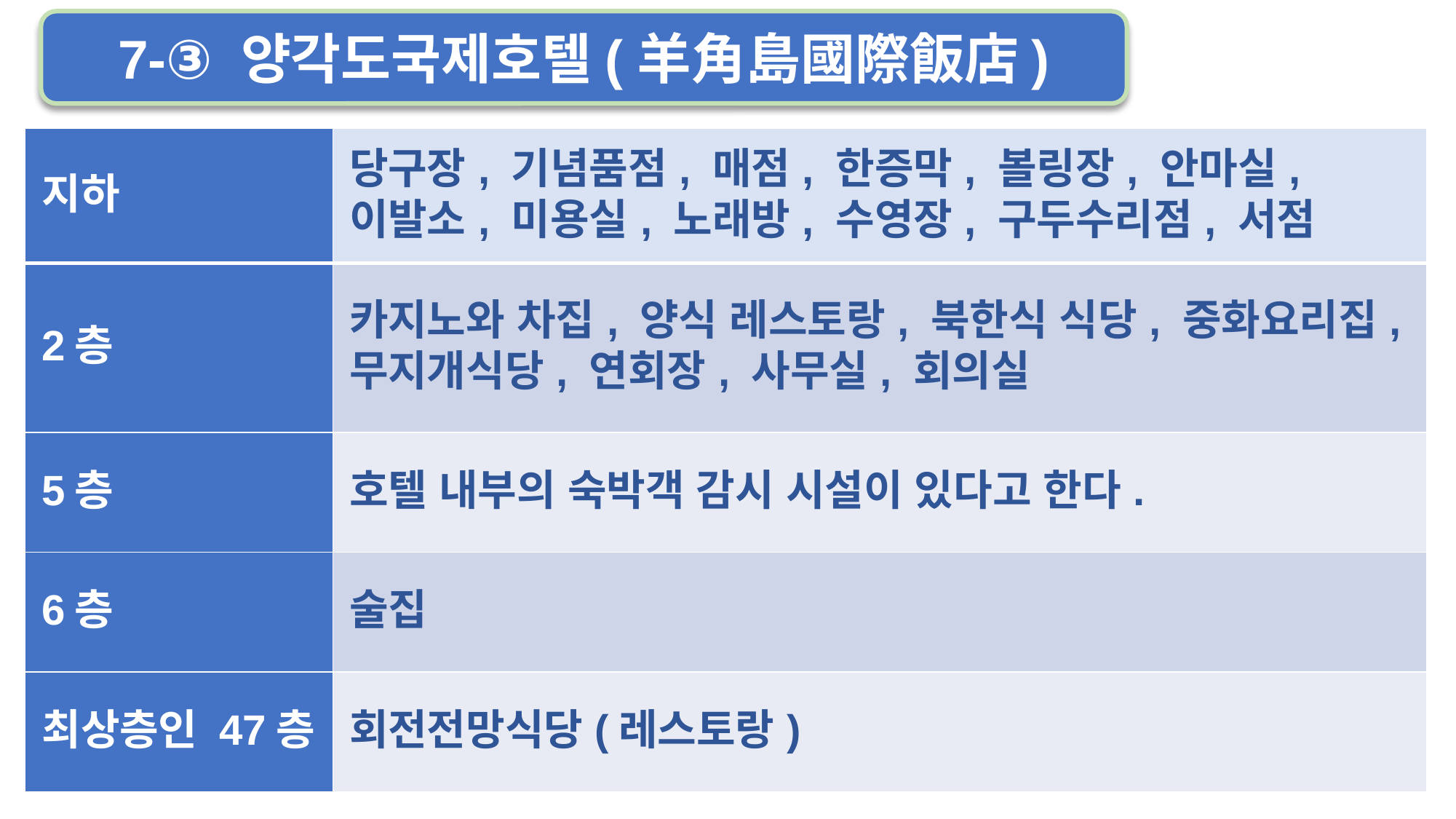

7-③ 양각도국제호텔(羊角島國際飯店)
| 지하 | 당구장, 기념품점, 매점, 한증막, 볼링장, 안마실, 이발소, 미용실, 노래방, 수영장, 구두수리점, 서점 |
| --- | --- |
| 2층 | 카지노와 차집, 양식 레스토랑, 북한식 식당, 중화요리집, 무지개식당, 연회장, 사무실, 회의실 |
| 5층 | 호텔 내부의 숙박객 감시 시설이 있다고 한다. |
| 6층 | 술집 |
| 최상층인 47층 | 회전전망식당(레스토랑) |